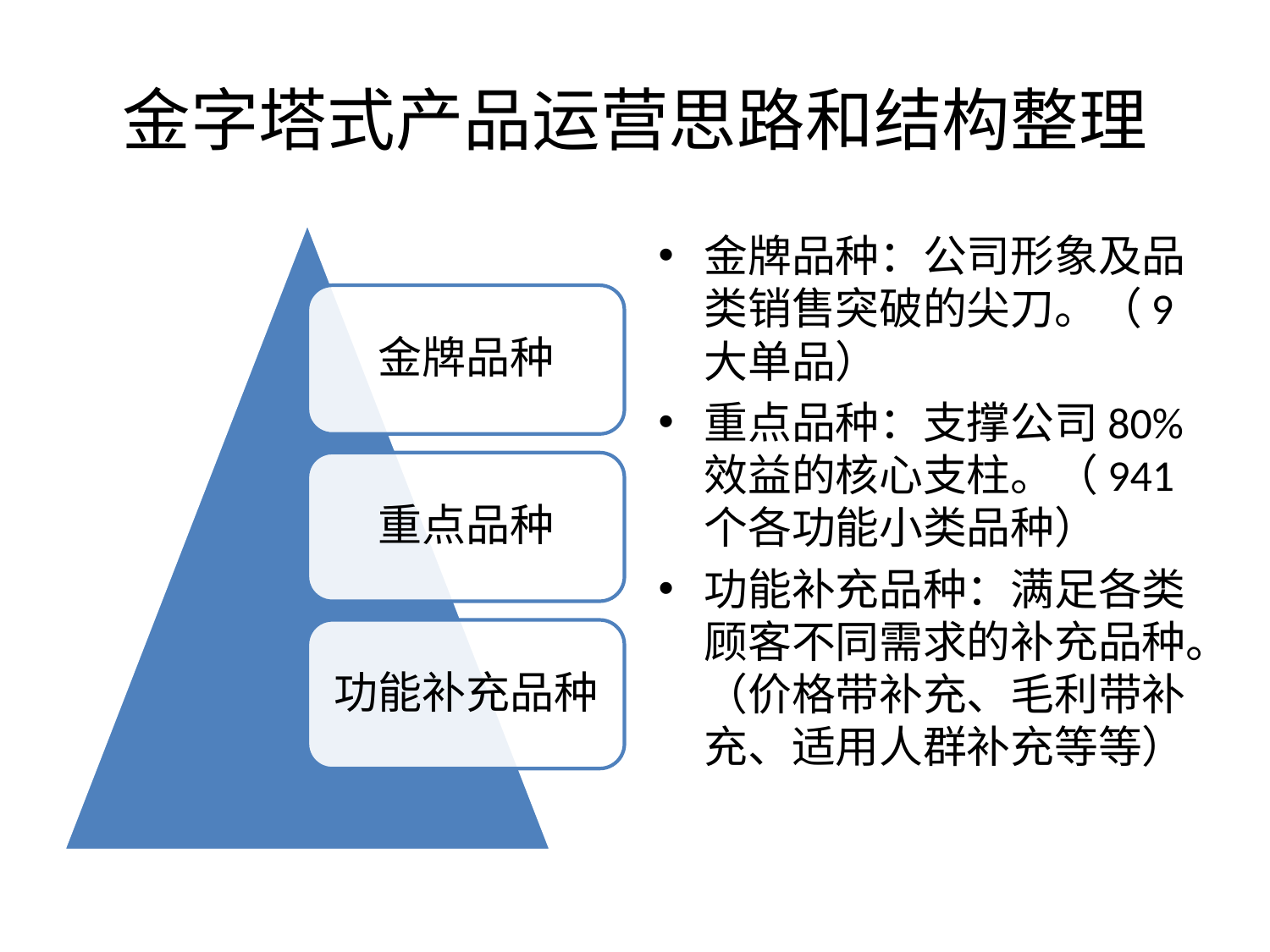

# 金字塔式产品运营思路和结构整理
金牌品种
重点品种
功能补充品种
金牌品种：公司形象及品类销售突破的尖刀。（9大单品）
重点品种：支撑公司80%效益的核心支柱。（941个各功能小类品种）
功能补充品种：满足各类顾客不同需求的补充品种。（价格带补充、毛利带补充、适用人群补充等等）